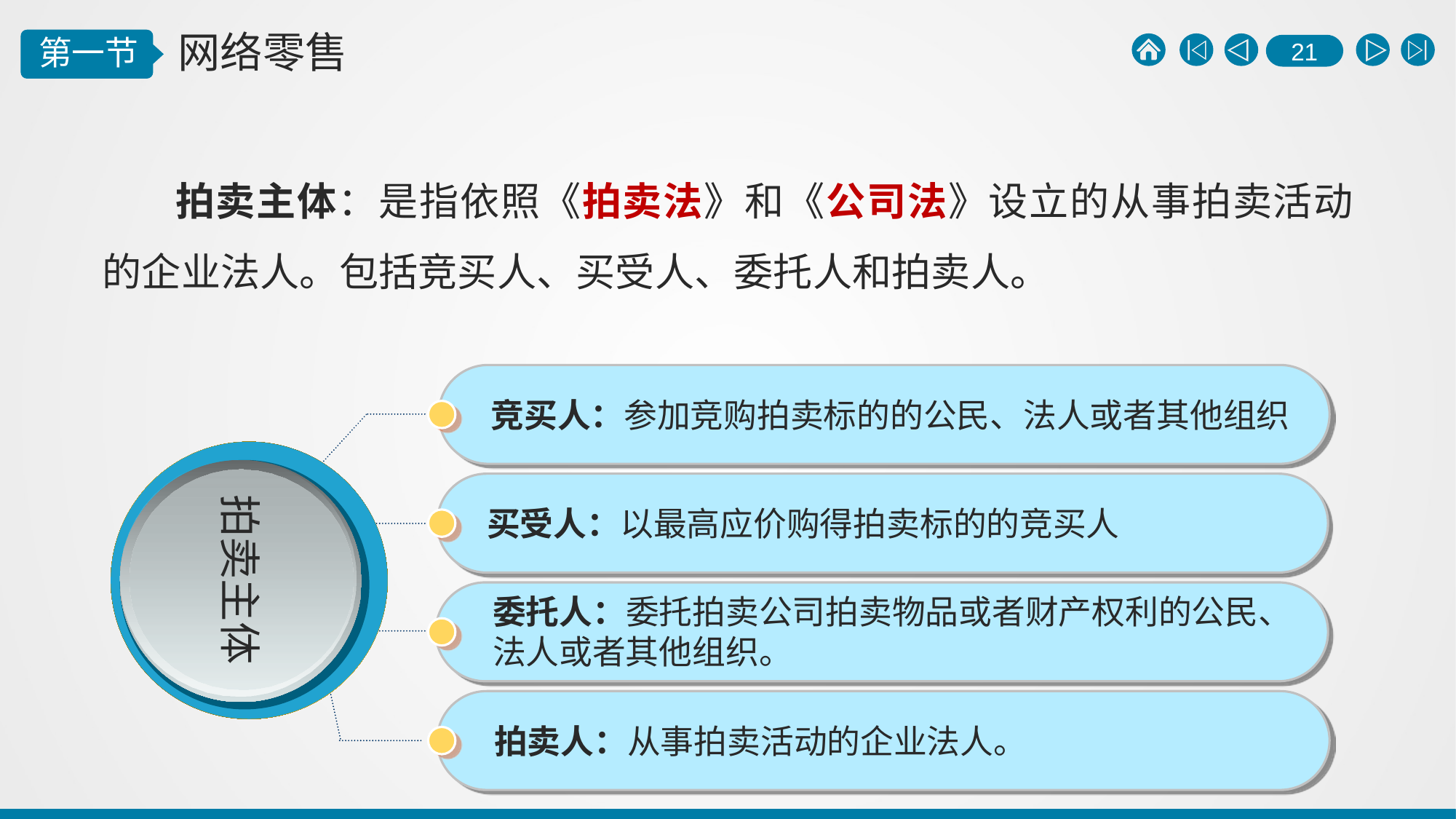

拍卖主体：是指依照《拍卖法》和《公司法》设立的从事拍卖活动的企业法人。包括竞买人、买受人、委托人和拍卖人。

竞买人：参加竞购拍卖标的的公民、法人或者其他组织

拍卖主体

买受人：以最高应价购得拍卖标的的竞买人

委托人：委托拍卖公司拍卖物品或者财产权利的公民、法人或者其他组织。

拍卖人：从事拍卖活动的企业法人。